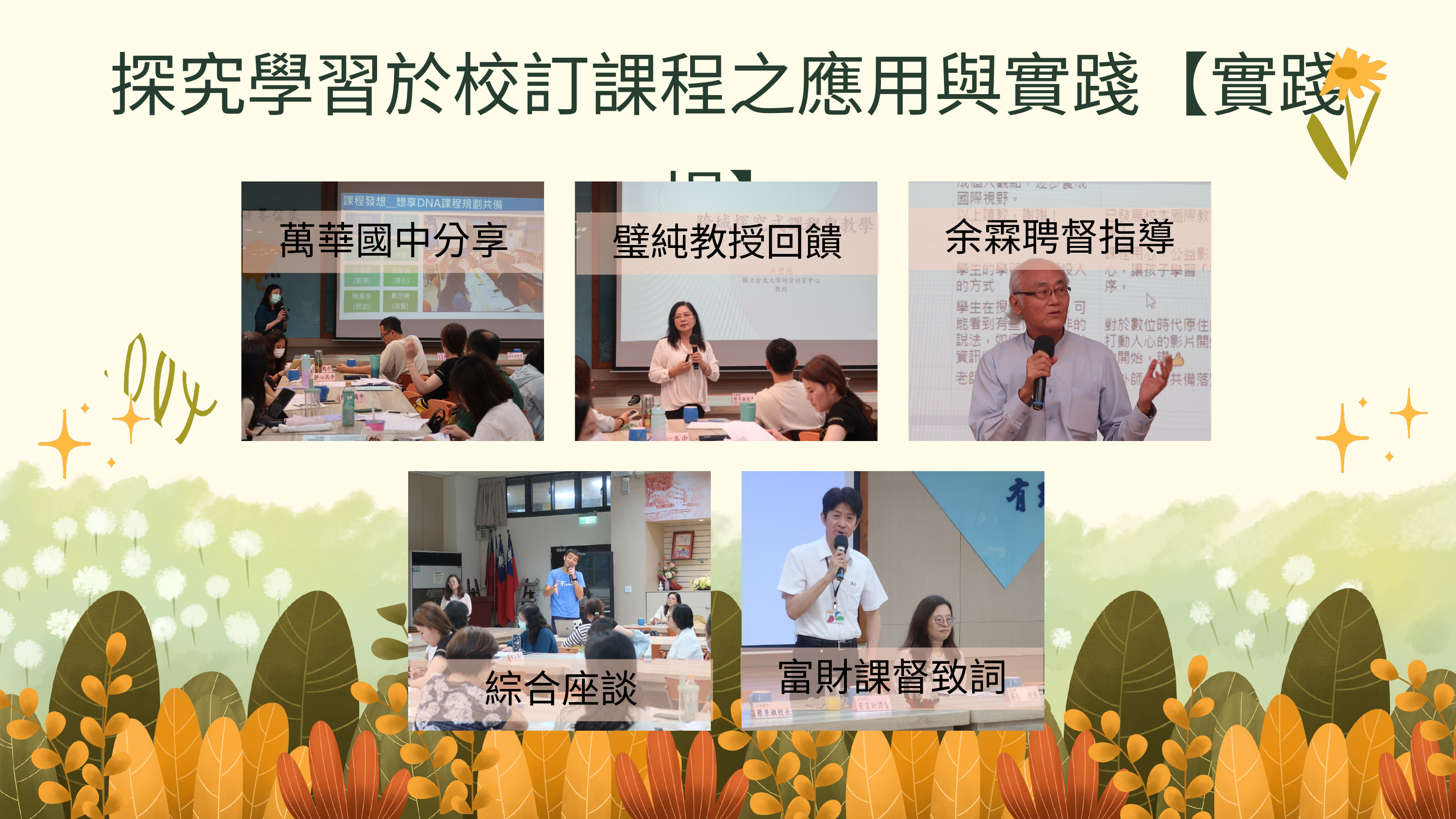

探究學習於校訂課程之應用與實踐【實踐場】

萬華國中分享
璧純教授回饋
余霖聘督指導
綜合座談
富財課督致詞